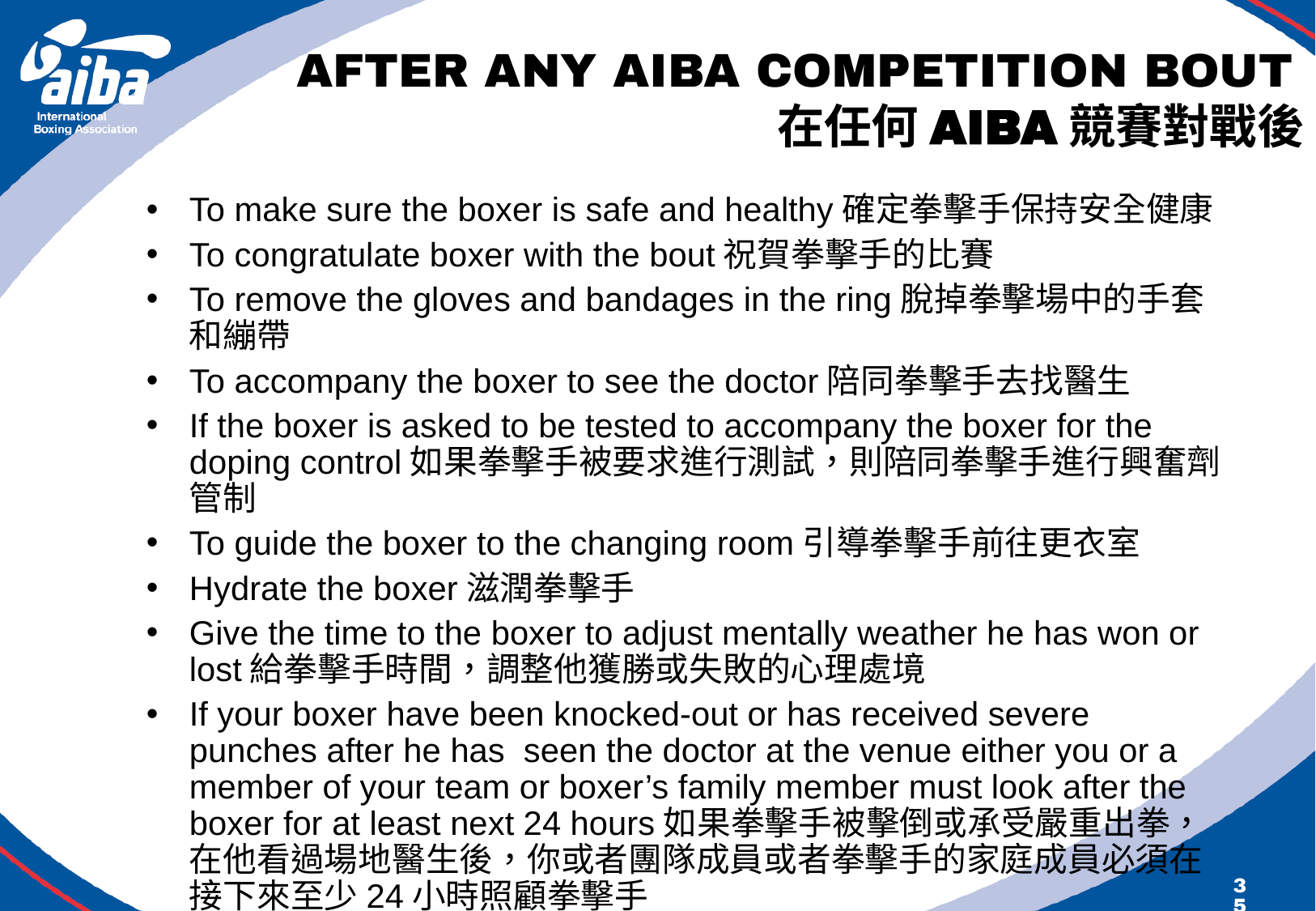

AFTER ANY AIBA COMPETITION BOUT在任何AIBA競賽對戰後

#
To make sure the boxer is safe and healthy確定拳擊手保持安全健康
To congratulate boxer with the bout祝賀拳擊手的比賽
To remove the gloves and bandages in the ring脫掉拳擊場中的手套和繃帶
To accompany the boxer to see the doctor陪同拳擊手去找醫生
If the boxer is asked to be tested to accompany the boxer for the doping control如果拳擊手被要求進行測試，則陪同拳擊手進行興奮劑管制
To guide the boxer to the changing room引導拳擊手前往更衣室
Hydrate the boxer滋潤拳擊手
Give the time to the boxer to adjust mentally weather he has won or lost給拳擊手時間，調整他獲勝或失敗的心理處境
If your boxer have been knocked-out or has received severe punches after he has  seen the doctor at the venue either you or a member of your team or boxer’s family member must look after the boxer for at least next 24 hours如果拳擊手被擊倒或承受嚴重出拳，在他看過場地醫生後，你或者團隊成員或者拳擊手的家庭成員必須在接下來至少24小時照顧拳擊手
350